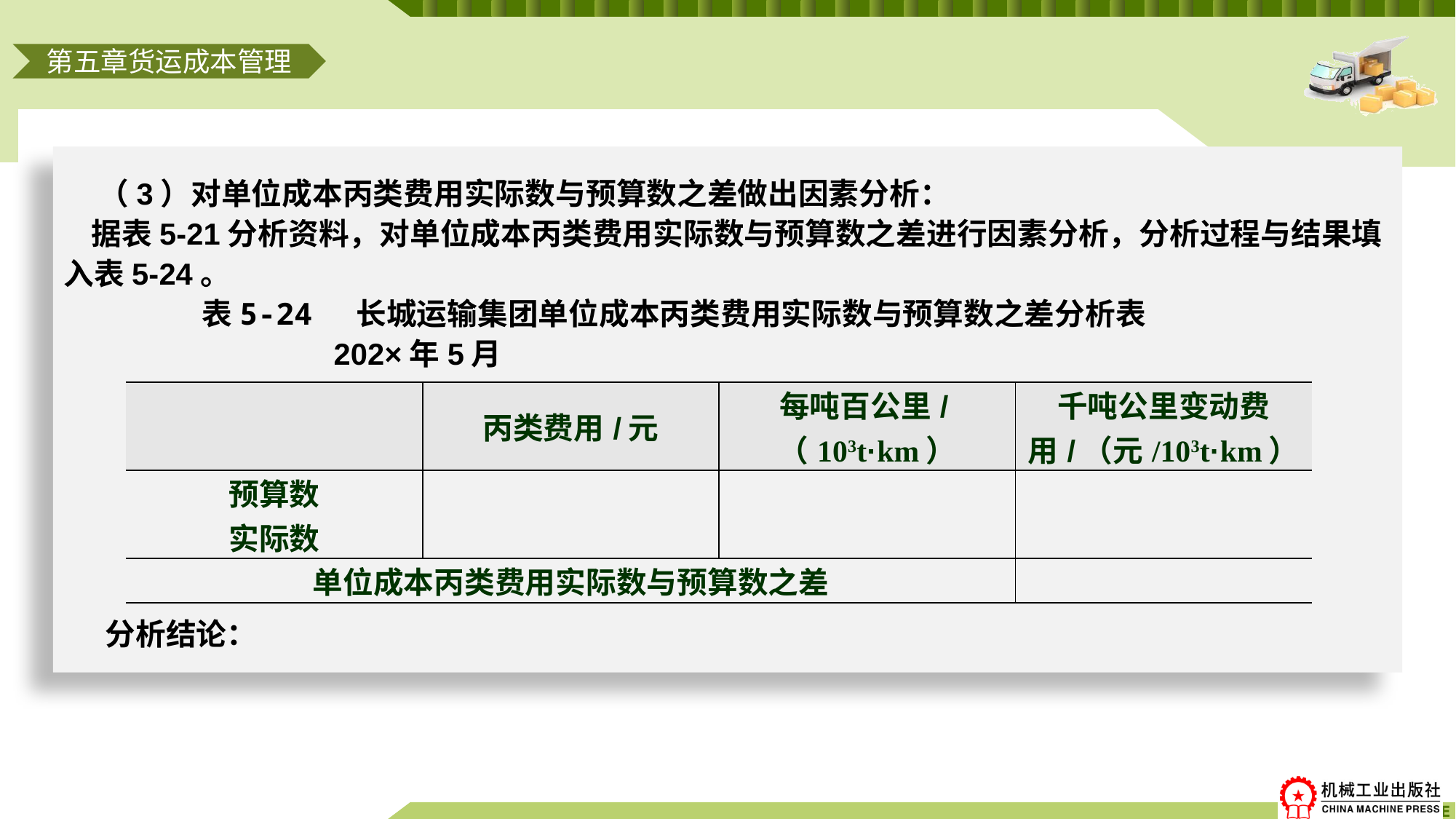

第五章货运成本管理
# （3）对单位成本丙类费用实际数与预算数之差做出因素分析： 据表5-21分析资料，对单位成本丙类费用实际数与预算数之差进行因素分析，分析过程与结果填入表5-24。 表5-24  长城运输集团单位成本丙类费用实际数与预算数之差分析表 202×年5月 分析结论：
|  | 丙类费用/元 | 每吨百公里/（103t·km） | 千吨公里变动费用/（元/103t·km） |
| --- | --- | --- | --- |
| 预算数 |  |  |  |
| 实际数 |  |  |  |
| 单位成本丙类费用实际数与预算数之差 |  |  |  |